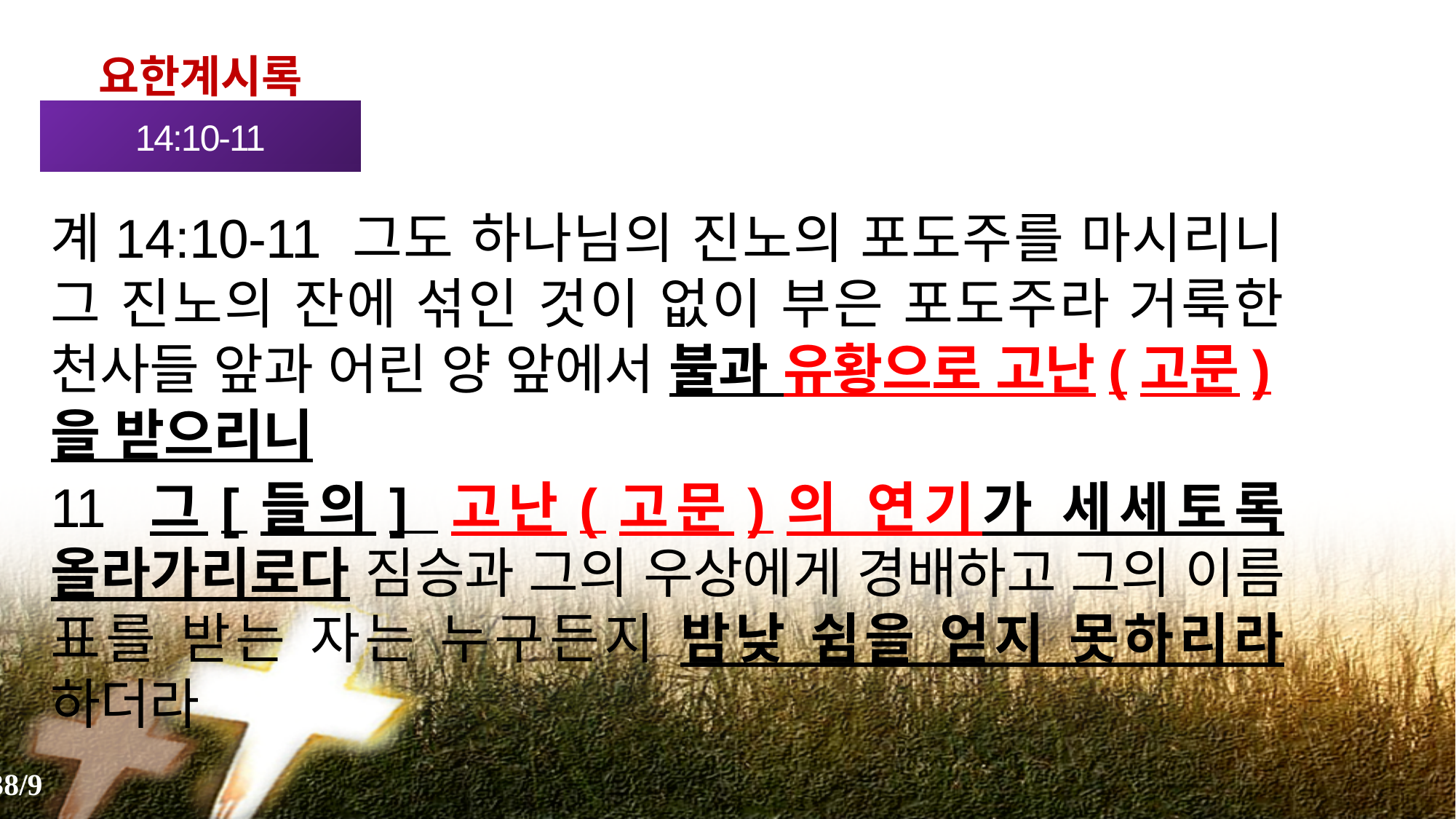

요한계시록

14:10-11
계14:10-11 그도 하나님의 진노의 포도주를 마시리니 그 진노의 잔에 섞인 것이 없이 부은 포도주라 거룩한 천사들 앞과 어린 양 앞에서 불과 유황으로 고난(고문)을 받으리니
11 그[들의] 고난(고문)의 연기가 세세토록 올라가리로다 짐승과 그의 우상에게 경배하고 그의 이름 표를 받는 자는 누구든지 밤낮 쉼을 얻지 못하리라 하더라